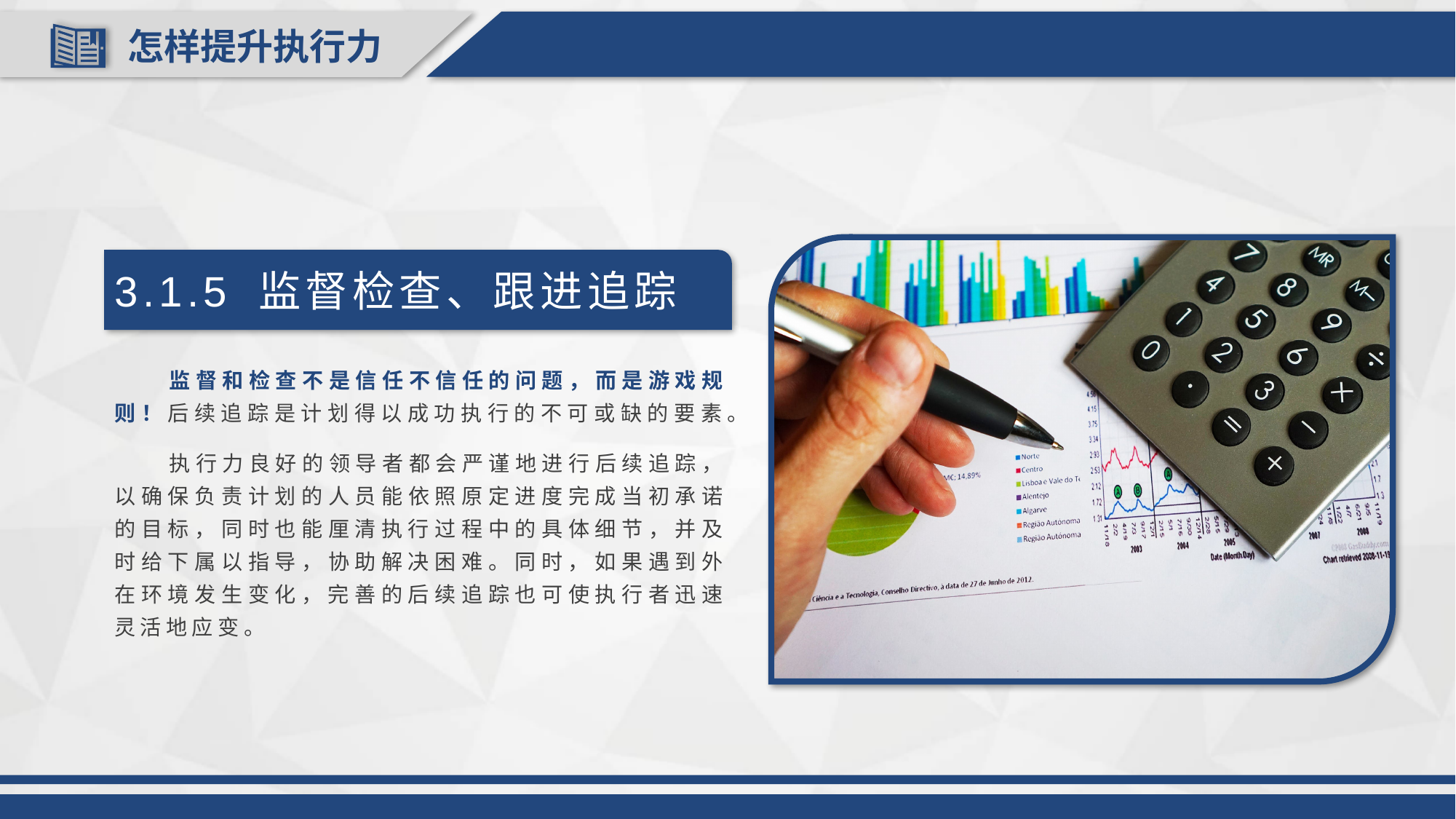

怎样提升执行力

3.1.5 监督检查、跟进追踪
监督和检查不是信任不信任的问题，而是游戏规则！后续追踪是计划得以成功执行的不可或缺的要素。
执行力良好的领导者都会严谨地进行后续追踪，以确保负责计划的人员能依照原定进度完成当初承诺的目标，同时也能厘清执行过程中的具体细节，并及时给下属以指导，协助解决困难。同时，如果遇到外在环境发生变化，完善的后续追踪也可使执行者迅速灵活地应变。